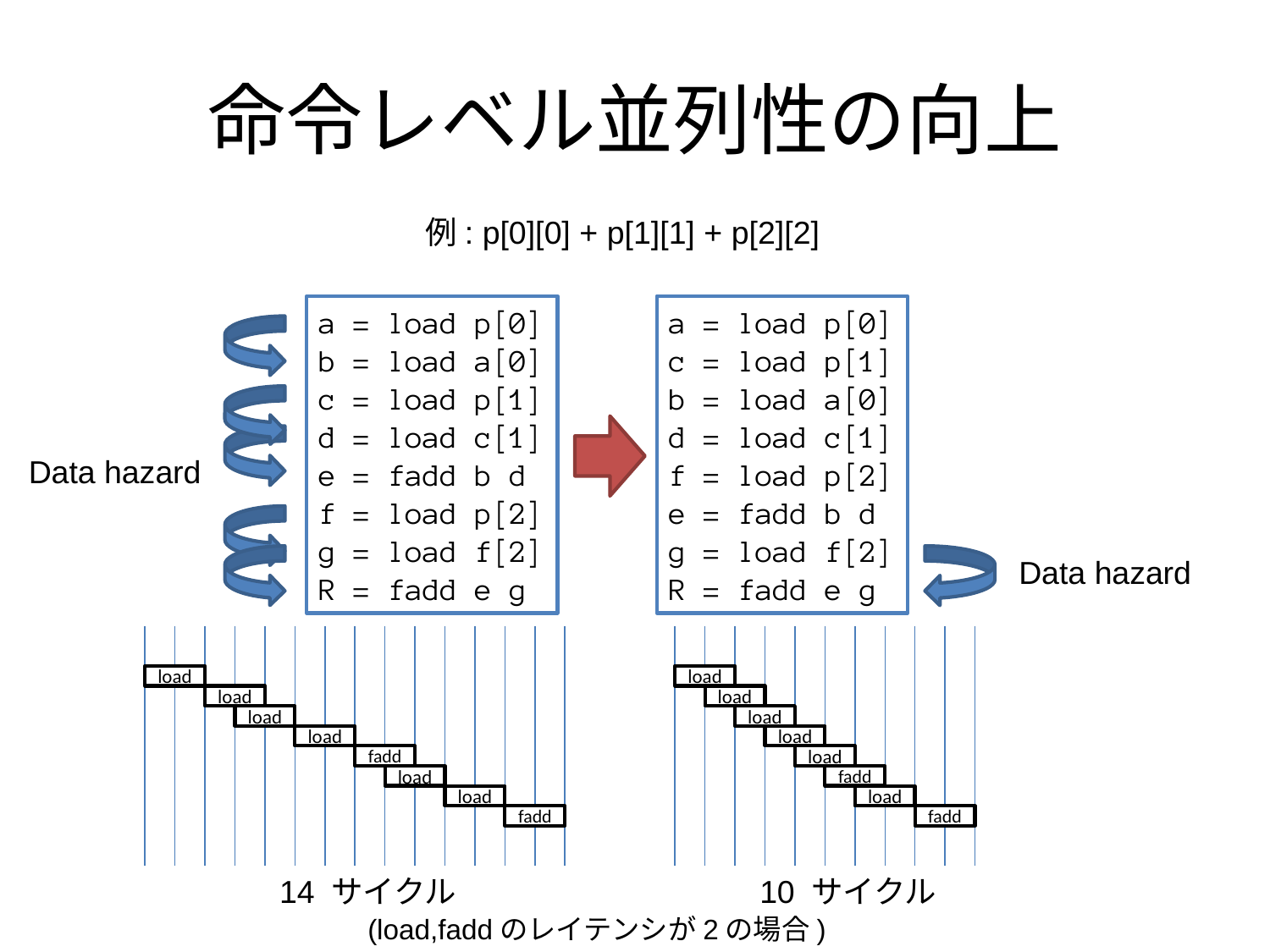

# 命令レベル並列性の向上
例: p[0][0] + p[1][1] + p[2][2]
a = load p[0]
b = load a[0]
c = load p[1]
d = load c[1]
e = fadd b d
f = load p[2]
g = load f[2]
R = fadd e g
a = load p[0]
c = load p[1]
b = load a[0]
d = load c[1]
f = load p[2]
e = fadd b d
g = load f[2]
R = fadd e g

Data hazard

Data hazard
load
load
load
load
load
load
load
load
fadd
load
load
fadd
load
load
fadd
fadd
14 サイクル
10 サイクル
(load,faddのレイテンシが2の場合)